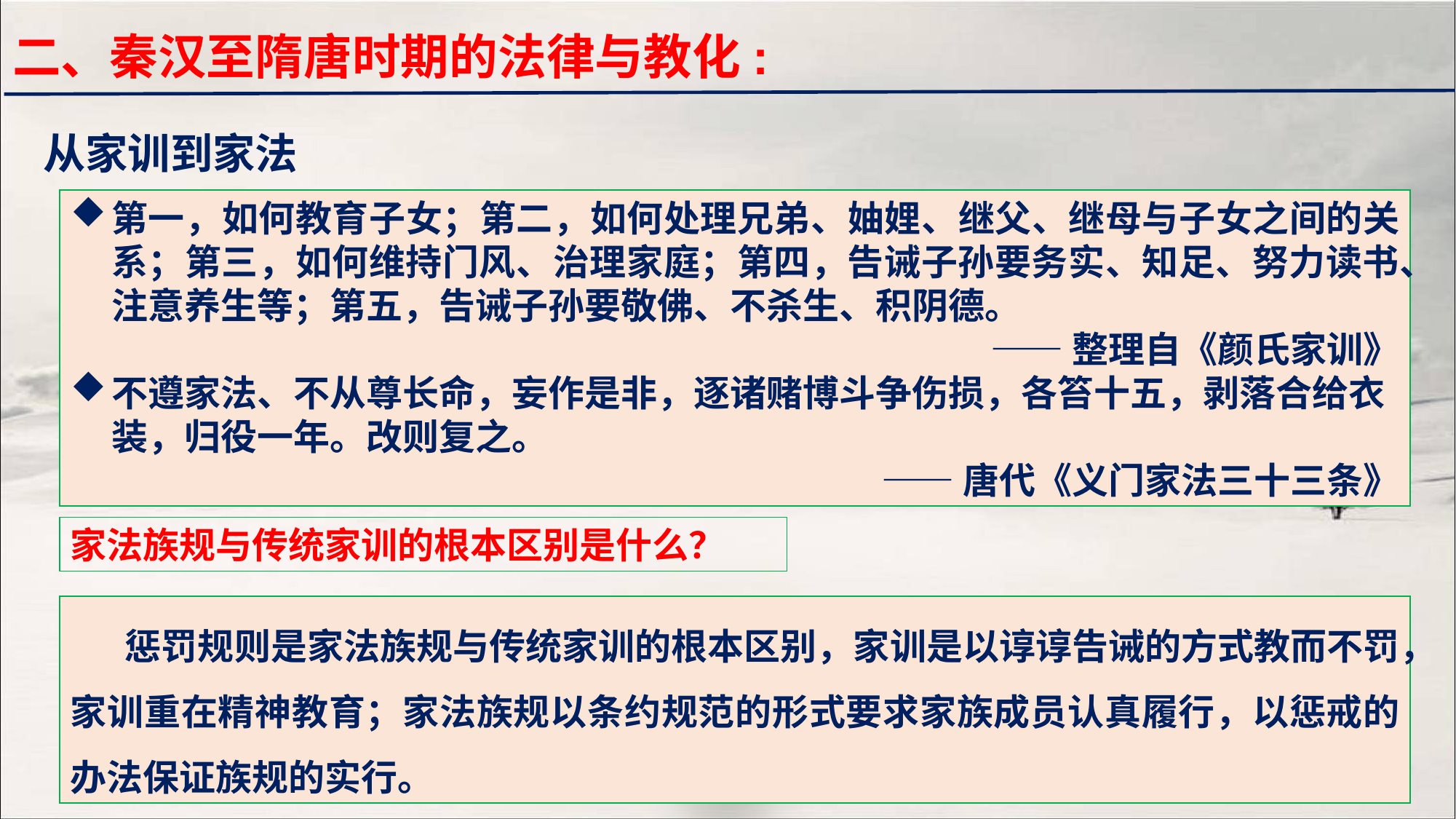

二、秦汉至隋唐时期的法律与教化:
从家训到家法
第一，如何教育子女；第二，如何处理兄弟、妯娌、继父、继母与子女之间的关系；第三，如何维持门风、治理家庭；第四，告诫子孙要务实、知足、努力读书、注意养生等；第五，告诫子孙要敬佛、不杀生、积阴德。
——整理自《颜氏家训》
不遵家法、不从尊长命，妄作是非，逐诸赌博斗争伤损，各笞十五，剥落合给衣装，归役一年。改则复之。
——唐代《义门家法三十三条》
家法族规与传统家训的根本区别是什么？
惩罚规则是家法族规与传统家训的根本区别，家训是以谆谆告诫的方式教而不罚，家训重在精神教育；家法族规以条约规范的形式要求家族成员认真履行，以惩戒的办法保证族规的实行。